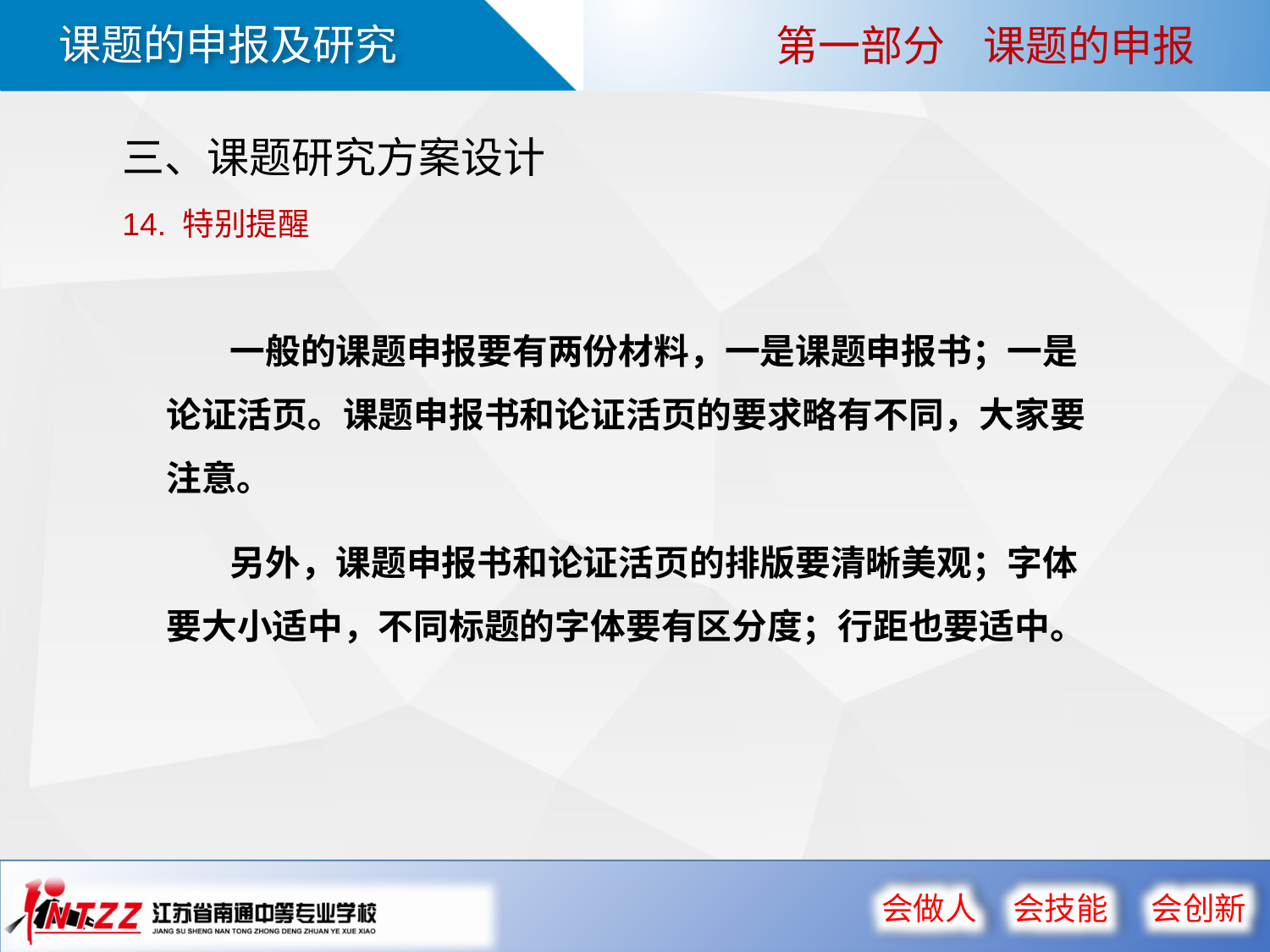

第一部分    课题的申报
三、课题研究方案设计
14. 特别提醒
一般的课题申报要有两份材料，一是课题申报书；一是论证活页。课题申报书和论证活页的要求略有不同，大家要注意。
另外，课题申报书和论证活页的排版要清晰美观；字体要大小适中，不同标题的字体要有区分度；行距也要适中。